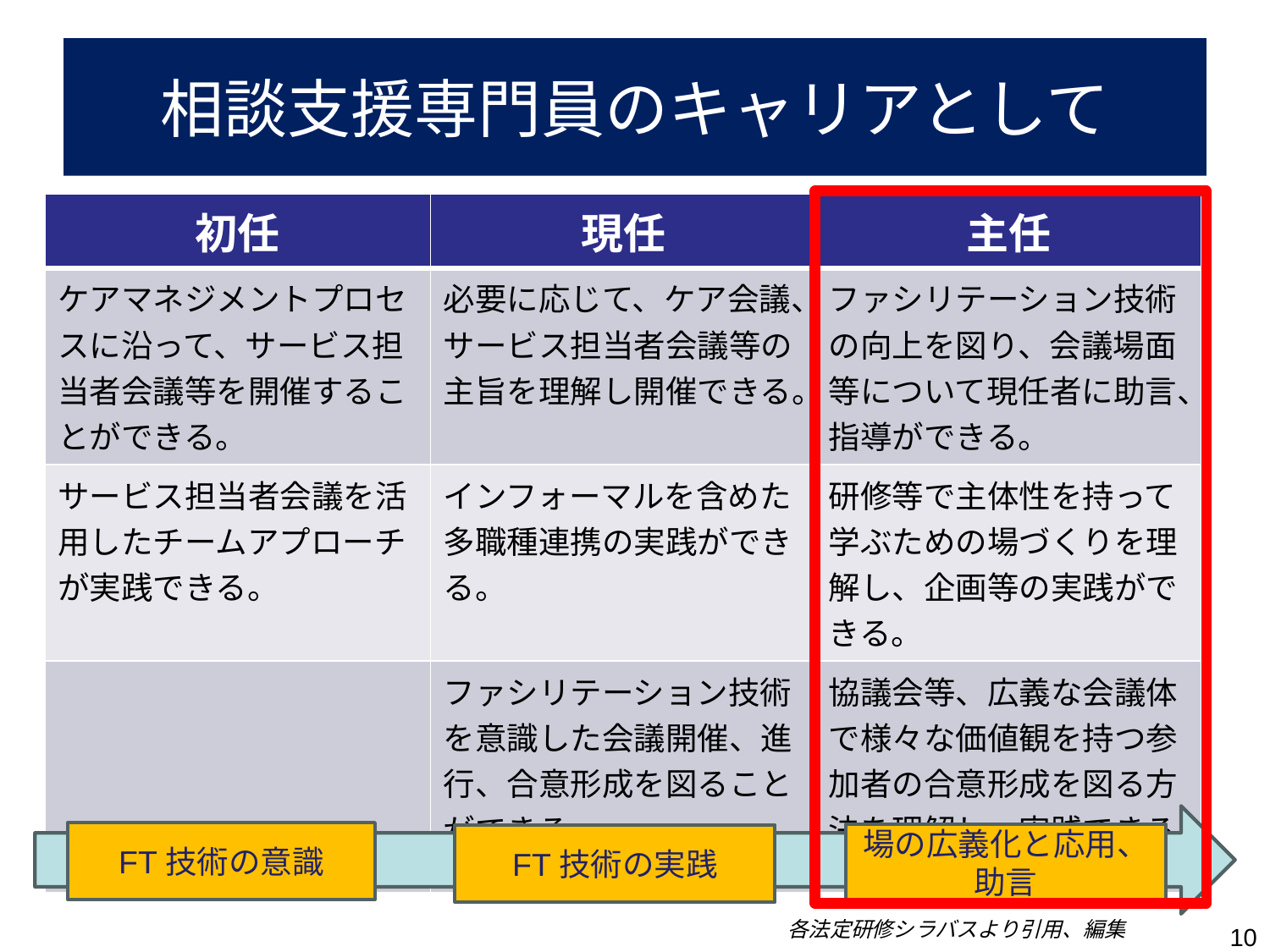

相談支援専門員のキャリアとして

| 初任 | 現任 | 主任 |
| --- | --- | --- |
| ケアマネジメントプロセスに沿って、サービス担当者会議等を開催することができる。 | 必要に応じて、ケア会議、サービス担当者会議等の主旨を理解し開催できる。 | ファシリテーション技術の向上を図り、会議場面等について現任者に助言、指導ができる。 |
| サービス担当者会議を活用したチームアプローチが実践できる。 | インフォーマルを含めた多職種連携の実践ができる。 | 研修等で主体性を持って学ぶための場づくりを理解し、企画等の実践ができる。 |
|  | ファシリテーション技術を意識した会議開催、進行、合意形成を図ることができる。 | 協議会等、広義な会議体で様々な価値観を持つ参加者の合意形成を図る方法を理解し、実践できる。 |

FT技術の意識
場の広義化と応用、助言
FT技術の実践
各法定研修シラバスより引用、編集
10